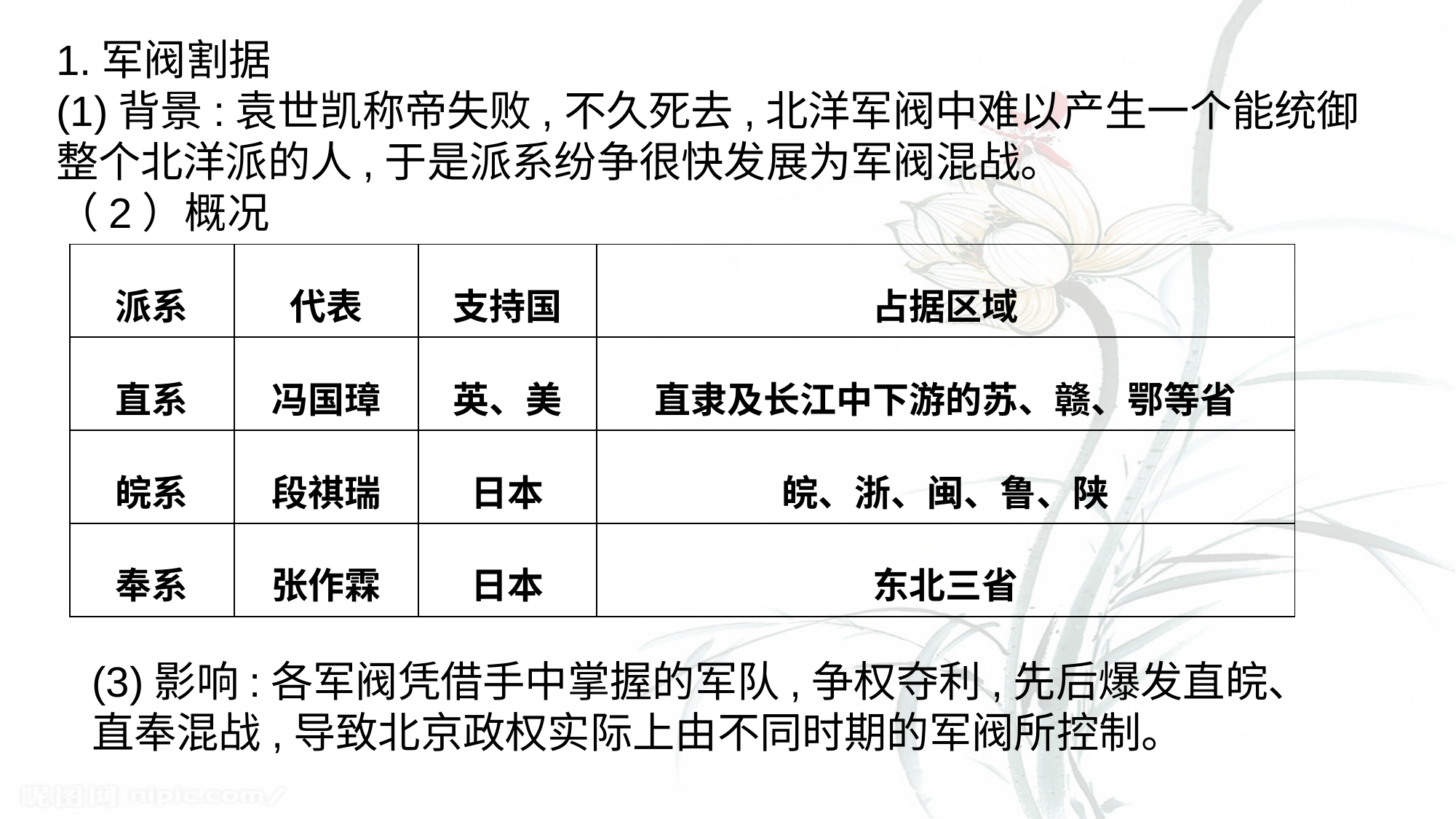

1.军阀割据
(1)背景:袁世凯称帝失败,不久死去,北洋军阀中难以产生一个能统御整个北洋派的人,于是派系纷争很快发展为军阀混战。
（2）概况
| 派系 | 代表 | 支持国 | 占据区域 |
| --- | --- | --- | --- |
| 直系 | 冯国璋 | 英、美 | 直隶及长江中下游的苏、赣、鄂等省 |
| 皖系 | 段祺瑞 | 日本 | 皖、浙、闽、鲁、陕 |
| 奉系 | 张作霖 | 日本 | 东北三省 |
(3)影响:各军阀凭借手中掌握的军队,争权夺利,先后爆发直皖、直奉混战,导致北京政权实际上由不同时期的军阀所控制。